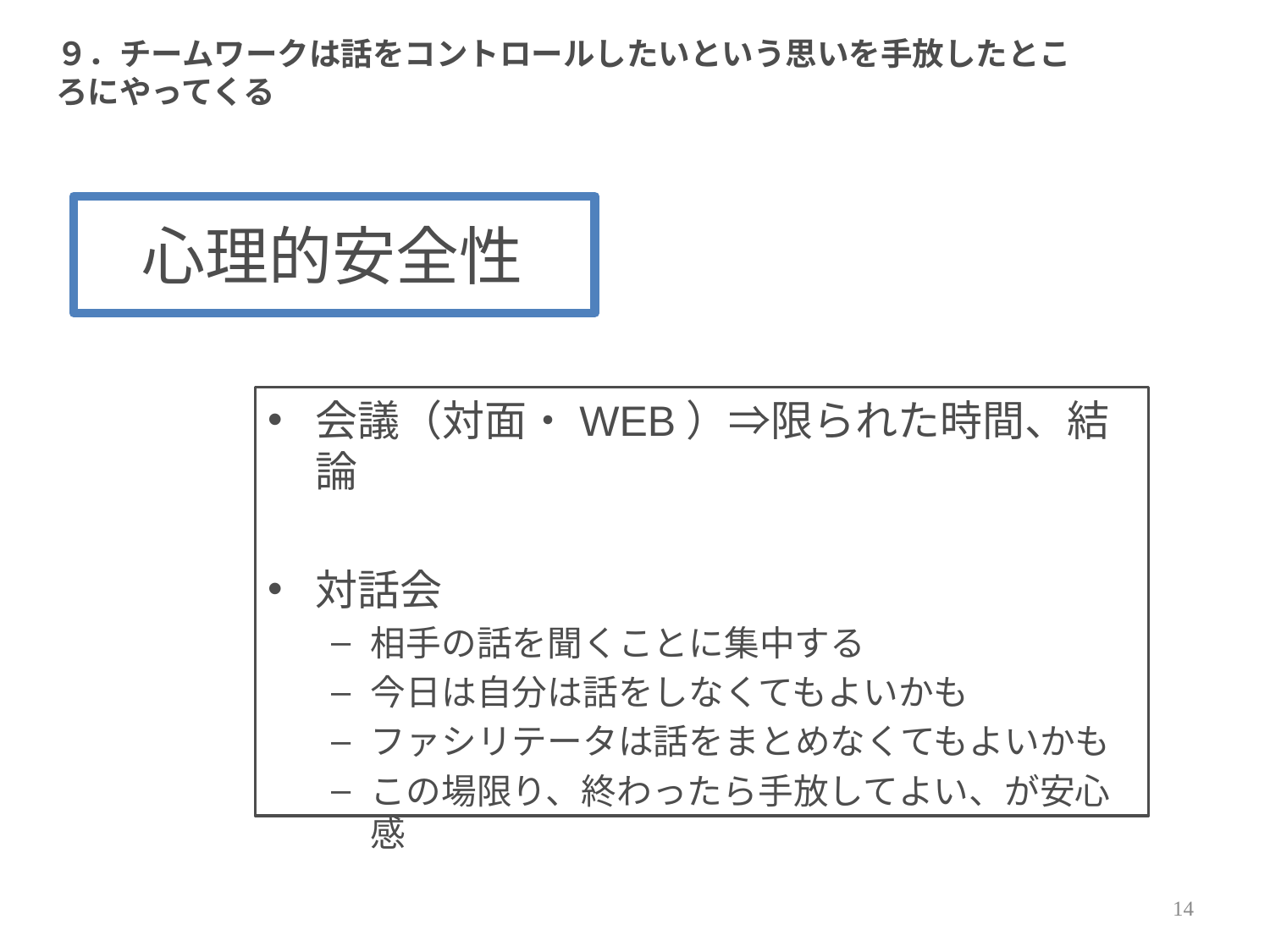

# ９．チームワークは話をコントロールしたいという思いを手放したところにやってくる
　心理的安全性
会議（対面・WEB）⇒限られた時間、結論

対話会
相手の話を聞くことに集中する
今日は自分は話をしなくてもよいかも
ファシリテータは話をまとめなくてもよいかも
この場限り、終わったら手放してよい、が安心感

14